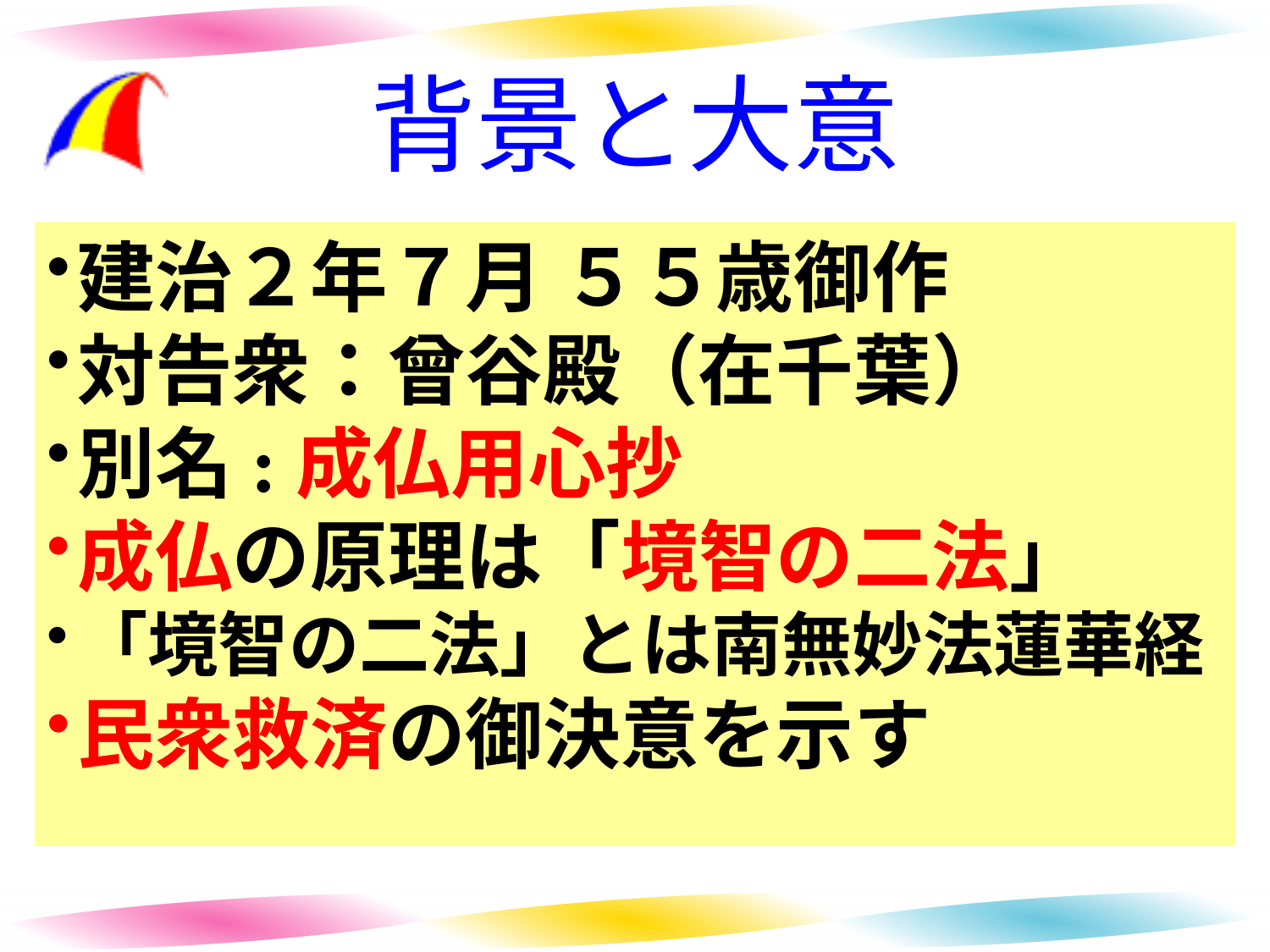

# 背景と大意
建治２年７月 ５５歳御作
対告衆：曾谷殿（在千葉）
別名:成仏用心抄
成仏の原理は「境智の二法」
「境智の二法」とは南無妙法蓮華経
民衆救済の御決意を示す